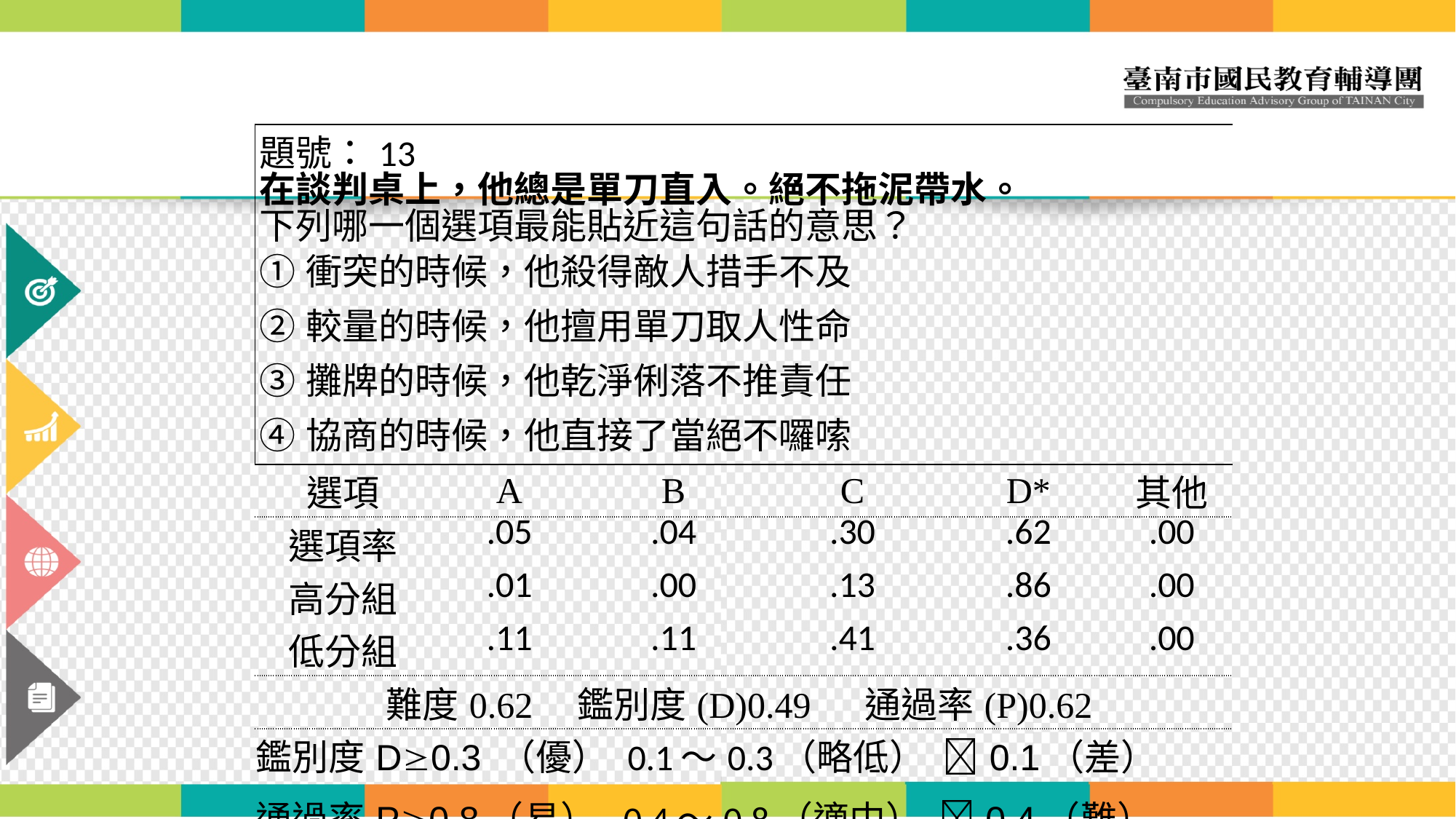

| 題號：13 在談判桌上，他總是單刀直入。絕不拖泥帶水。 下列哪一個選項最能貼近這句話的意思？ ①衝突的時候，他殺得敵人措手不及 ②較量的時候，他擅用單刀取人性命 ③攤牌的時候，他乾淨俐落不推責任 ④協商的時候，他直接了當絕不囉嗦 |  |  |  |  |  |
| --- | --- | --- | --- | --- | --- |
| 選項 | A | B | C | D\* | 其他 |
| 選項率 | .05 | .04 | .30 | .62 | .00 |
| 高分組 | .01 | .00 | .13 | .86 | .00 |
| 低分組 | .11 | .11 | .41 | .36 | .00 |
| 難度0.62 鑑別度(D)0.49 通過率(P)0.62 |  |  |  |  |  |
| 鑑別度D≥0.3 （優） 0.1～0.3（略低） ≤0.1（差） 通過率P≥0.8（易） 0.4～0.8（適中） ≤0.4（難） |  |  |  |  |  |